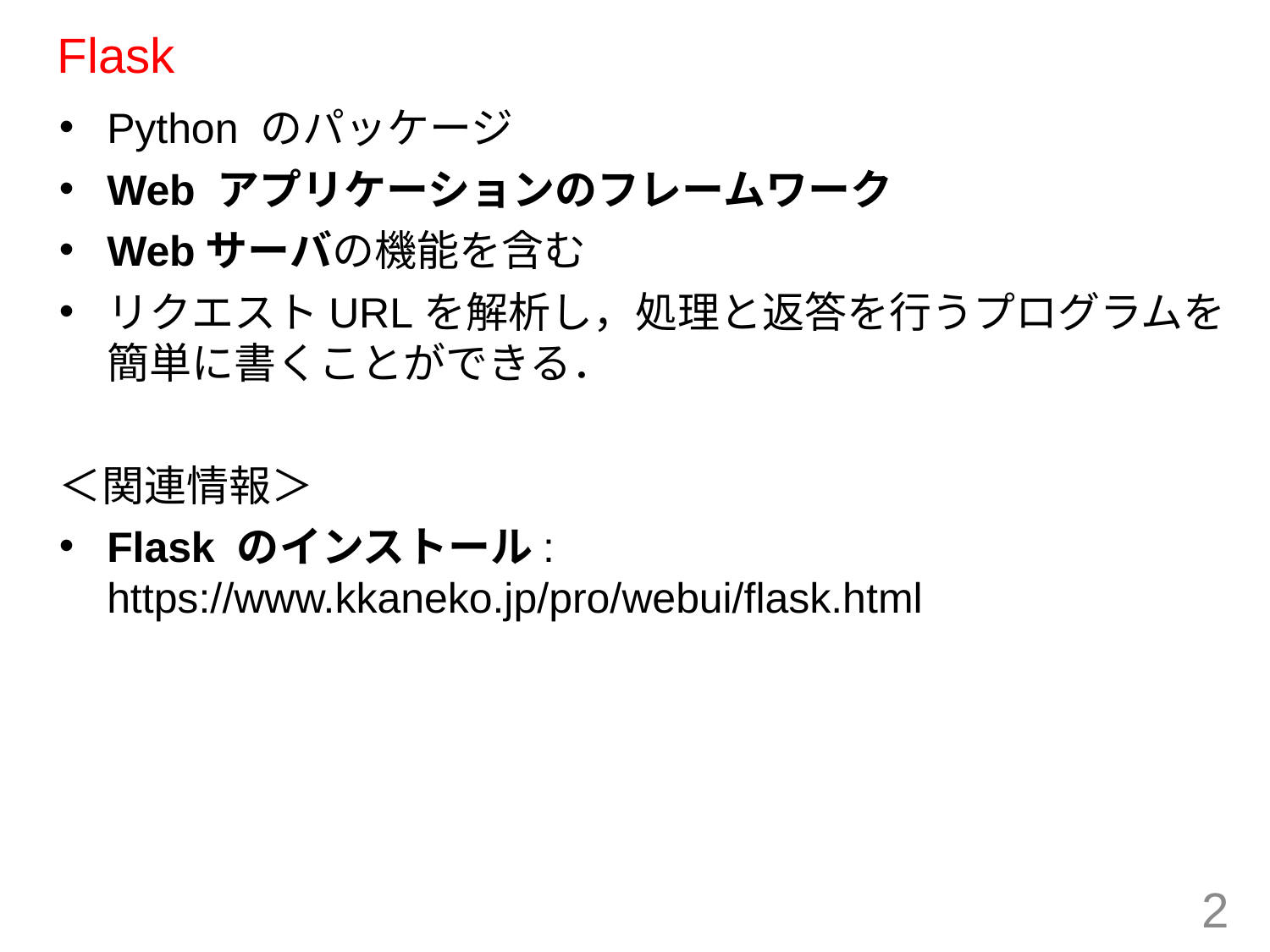

# Flask
Python のパッケージ
Web アプリケーションのフレームワーク
Webサーバの機能を含む
リクエストURLを解析し，処理と返答を行うプログラムを簡単に書くことができる．

＜関連情報＞
Flask のインストール: https://www.kkaneko.jp/pro/webui/flask.html

2